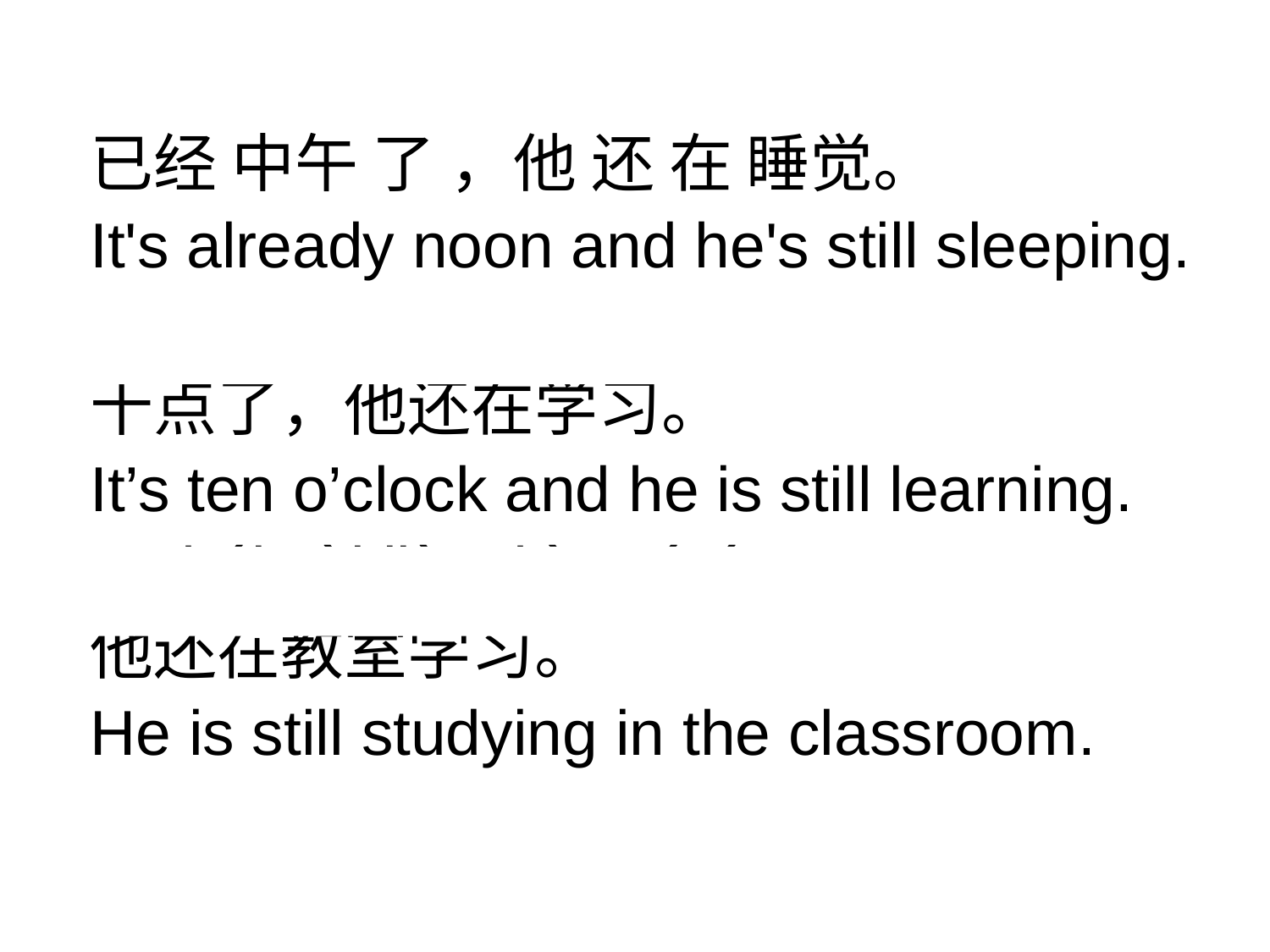

Yǐjīng zhōngwǔ le, tā hái zài shuìjiào.
已经 中午 了 ，他 还 在 睡觉。
It's already noon and he's still sleeping.
Shídiǎn le, tā hái zài xuéxí.
十点了，他还在学习。
It’s ten o’clock and he is still learning.
Tā hái zài jiàoshì xuéxí.
他还在教室学习。
He is still studying in the classroom.